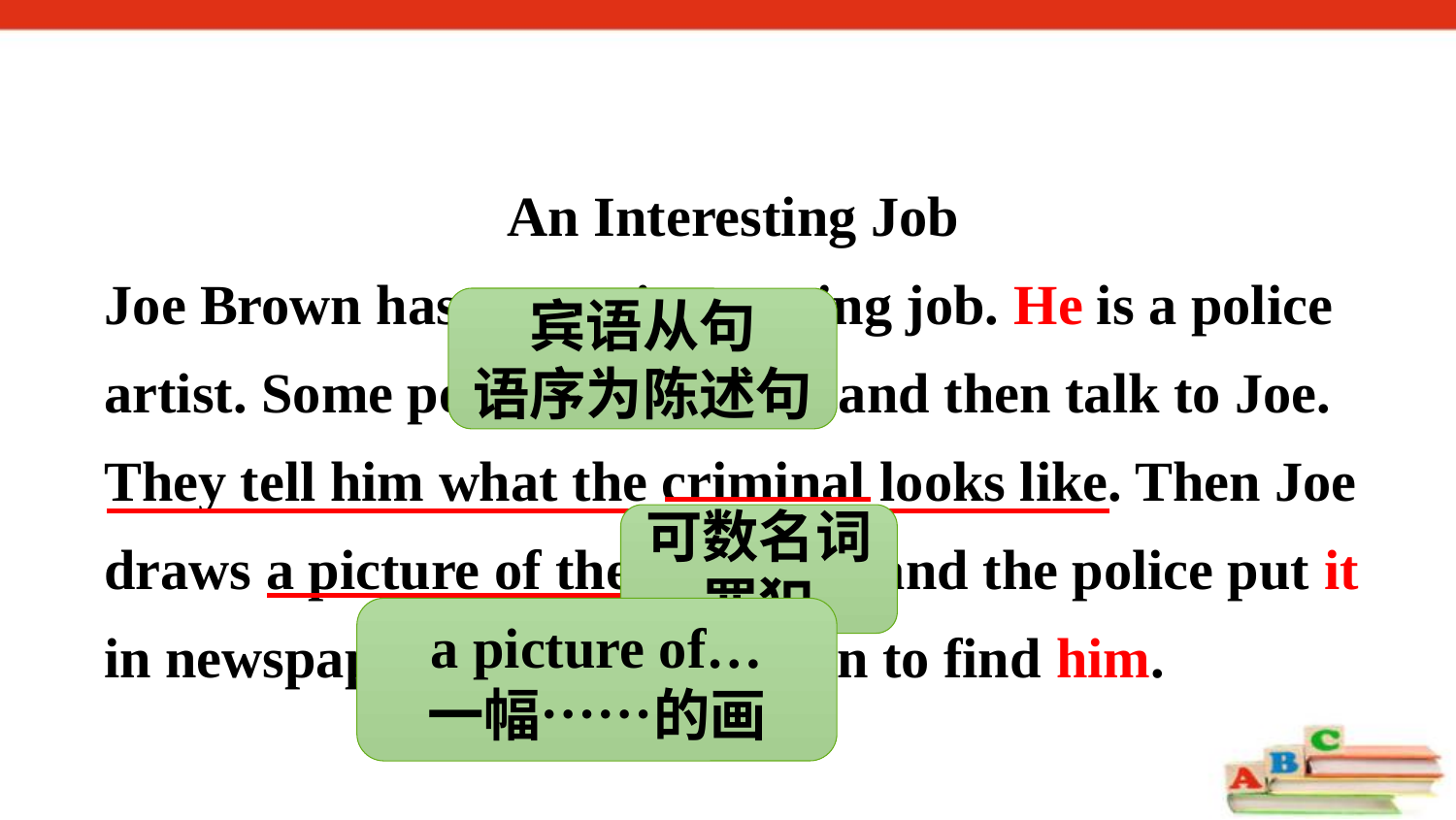

An Interesting Job
Joe Brown has a very interesting job. He is a police artist. Some people see crimes and then talk to Joe. They tell him what the criminal looks like. Then Joe draws a picture of the criminal, and the police put it in newspapers and on television to find him.
宾语从句
语序为陈述句
可数名词
罪犯
a picture of…
一幅……的画